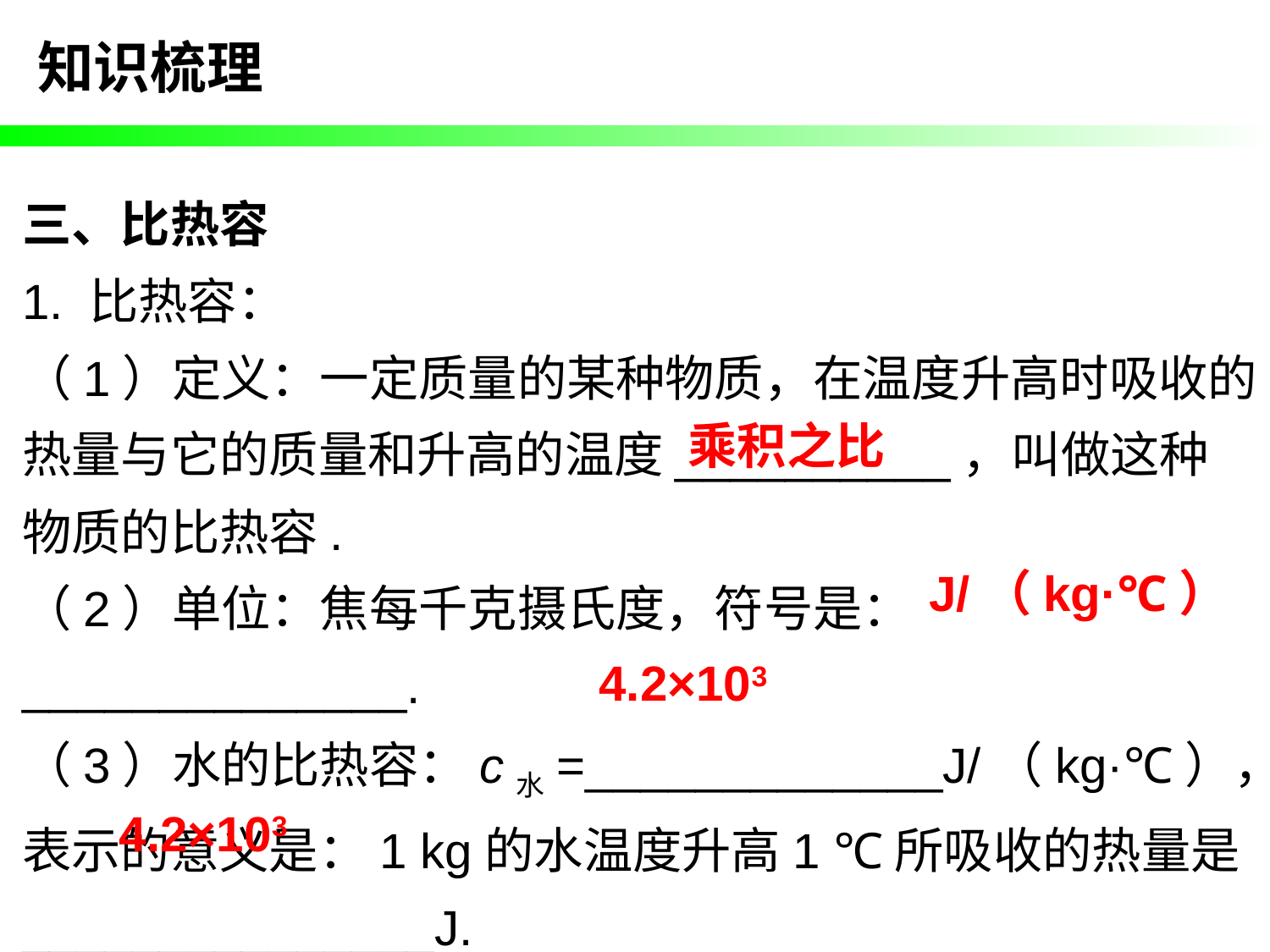

知识梳理

三、比热容
1. 比热容：
（1）定义：一定质量的某种物质，在温度升高时吸收的热量与它的质量和升高的温度__________，叫做这种物质的比热容.
（2）单位：焦每千克摄氏度，符号是：______________.
（3）水的比热容：c水=_____________J/（kg·℃），表示的意义是：1 kg的水温度升高1 ℃所吸收的热量是_______________J.
乘积之比
J/（kg·℃）
4.2×103
4.2×103